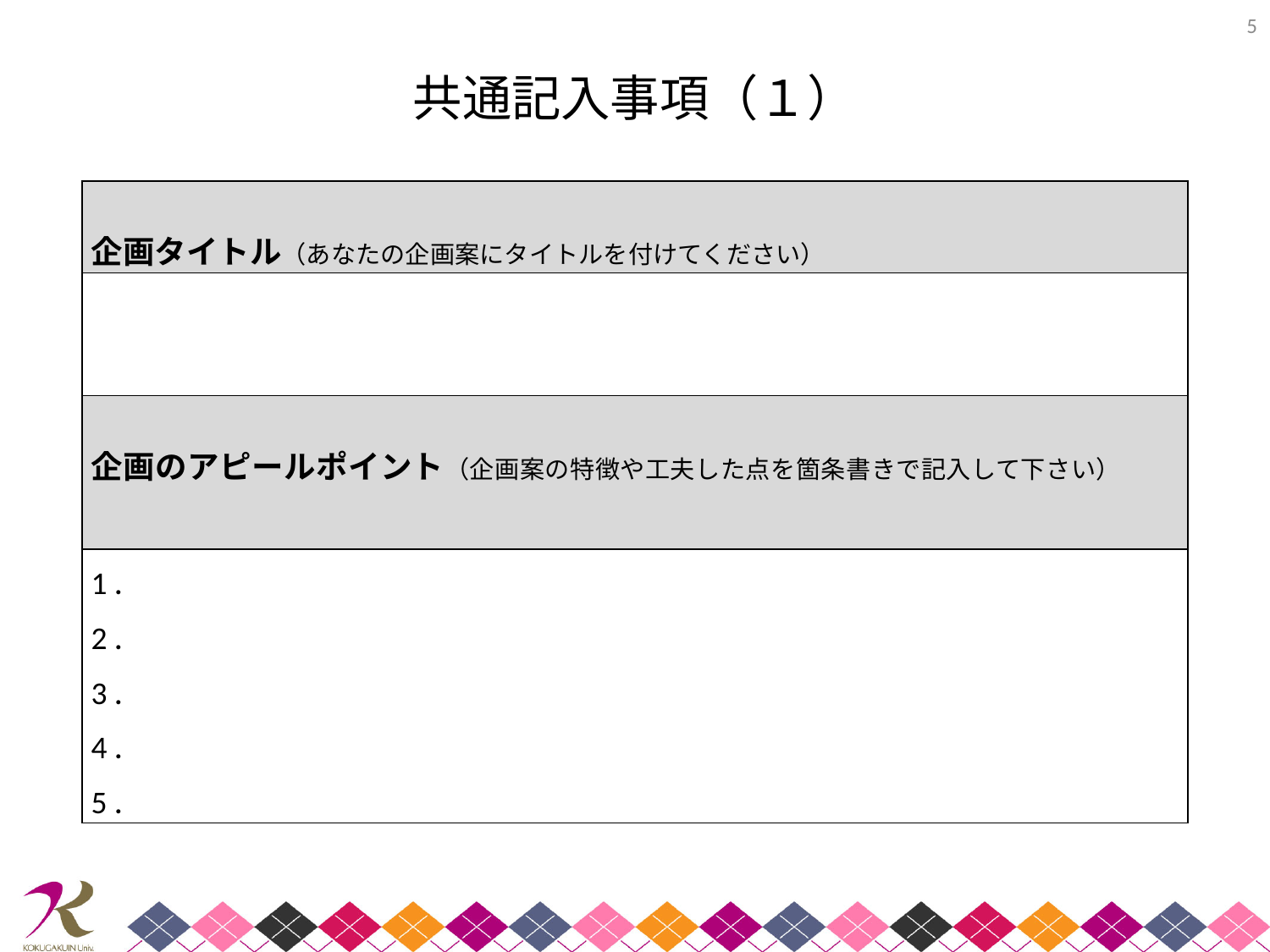

5
# 共通記入事項（１）
| 企画タイトル（あなたの企画案にタイトルを付けてください） |
| --- |
|  |
| 企画のアピールポイント（企画案の特徴や工夫した点を箇条書きで記入して下さい） |
| 1． 2． 3． 4． 5． |